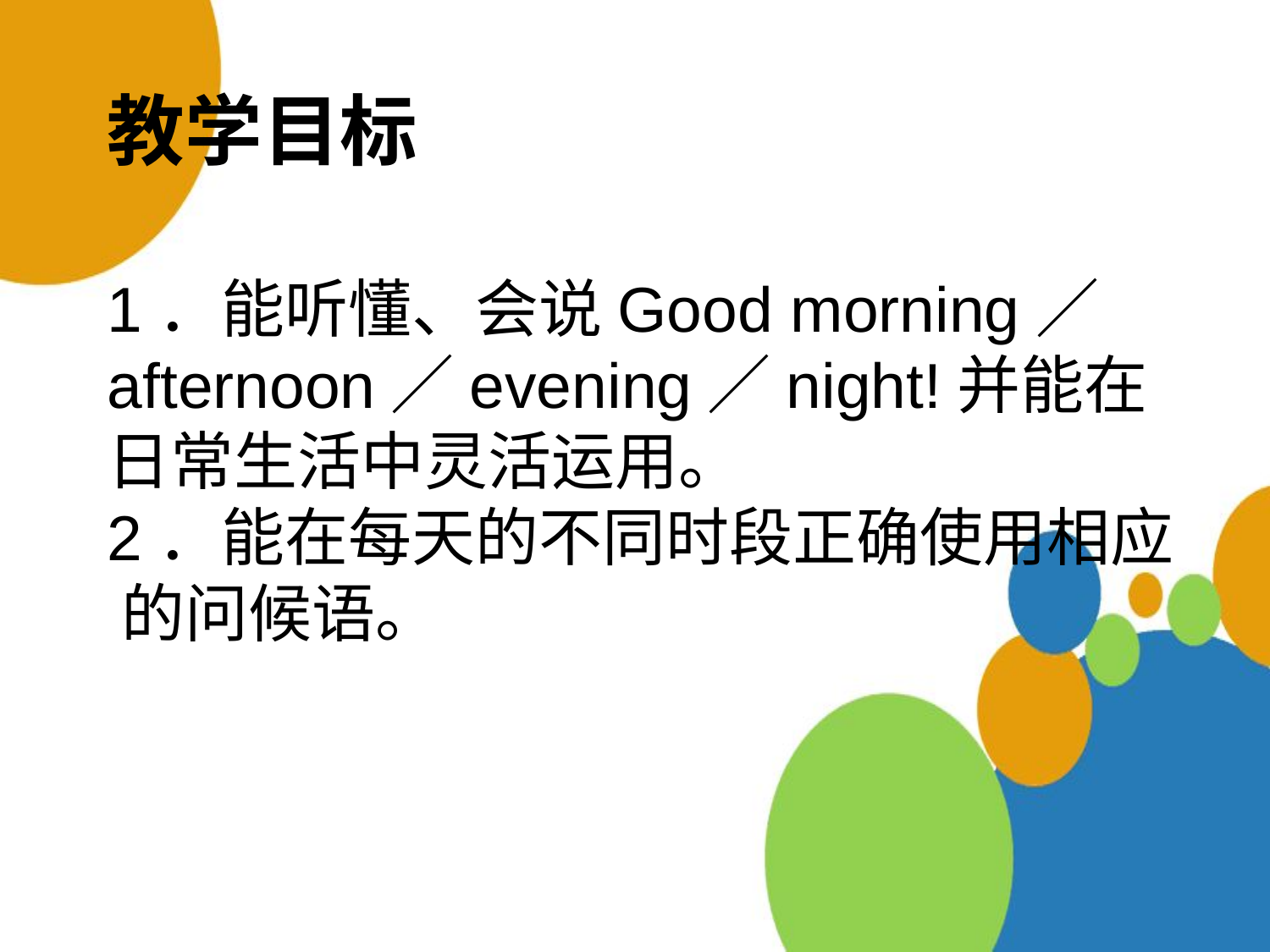

教学目标

1．能听懂、会说Good morning／afternoon／evening／night!并能在日常生活中灵活运用。
2．能在每天的不同时段正确使用相应  的问候语。